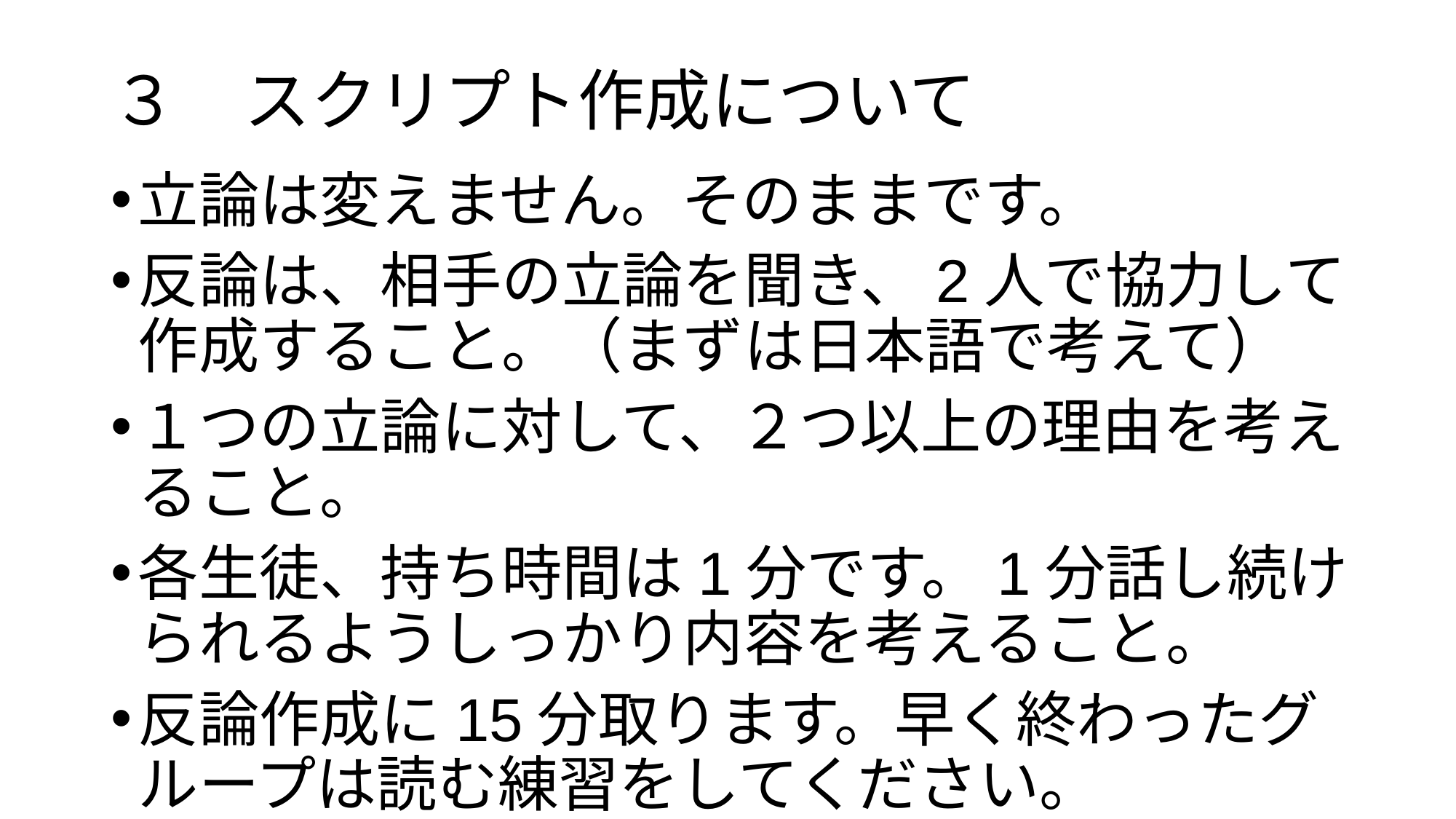

# ３　スクリプト作成について
立論は変えません。そのままです。
反論は、相手の立論を聞き、2人で協力して作成すること。（まずは日本語で考えて）
１つの立論に対して、２つ以上の理由を考えること。
各生徒、持ち時間は1分です。1分話し続けられるようしっかり内容を考えること。
反論作成に15分取ります。早く終わったグループは読む練習をしてください。